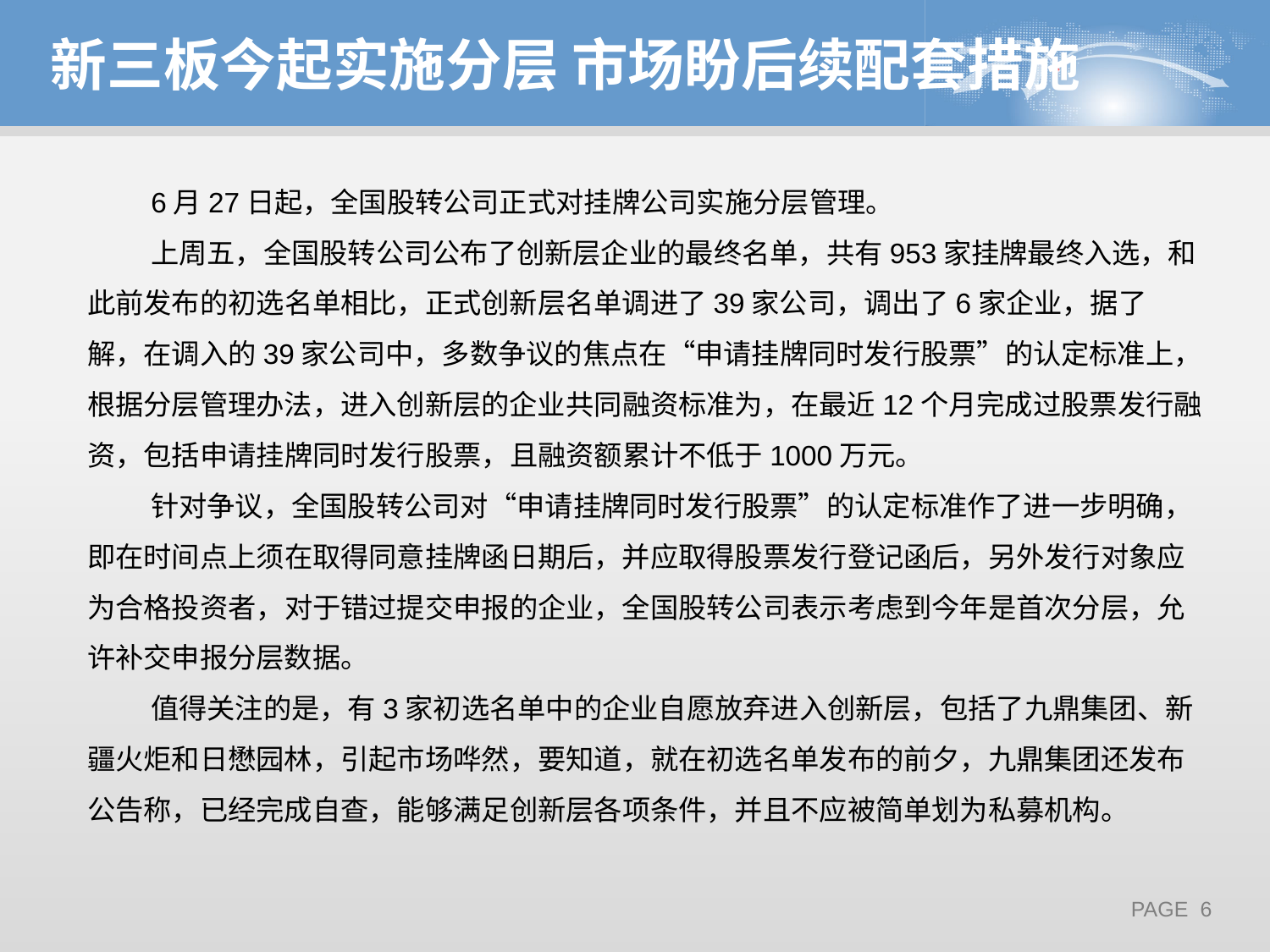

新三板今起实施分层 市场盼后续配套措施
6月27日起，全国股转公司正式对挂牌公司实施分层管理。
上周五，全国股转公司公布了创新层企业的最终名单，共有953家挂牌最终入选，和此前发布的初选名单相比，正式创新层名单调进了39家公司，调出了6家企业，据了解，在调入的39家公司中，多数争议的焦点在“申请挂牌同时发行股票”的认定标准上，根据分层管理办法，进入创新层的企业共同融资标准为，在最近12个月完成过股票发行融资，包括申请挂牌同时发行股票，且融资额累计不低于1000万元。
针对争议，全国股转公司对“申请挂牌同时发行股票”的认定标准作了进一步明确，即在时间点上须在取得同意挂牌函日期后，并应取得股票发行登记函后，另外发行对象应为合格投资者，对于错过提交申报的企业，全国股转公司表示考虑到今年是首次分层，允许补交申报分层数据。
值得关注的是，有3家初选名单中的企业自愿放弃进入创新层，包括了九鼎集团、新疆火炬和日懋园林，引起市场哗然，要知道，就在初选名单发布的前夕，九鼎集团还发布公告称，已经完成自查，能够满足创新层各项条件，并且不应被简单划为私募机构。